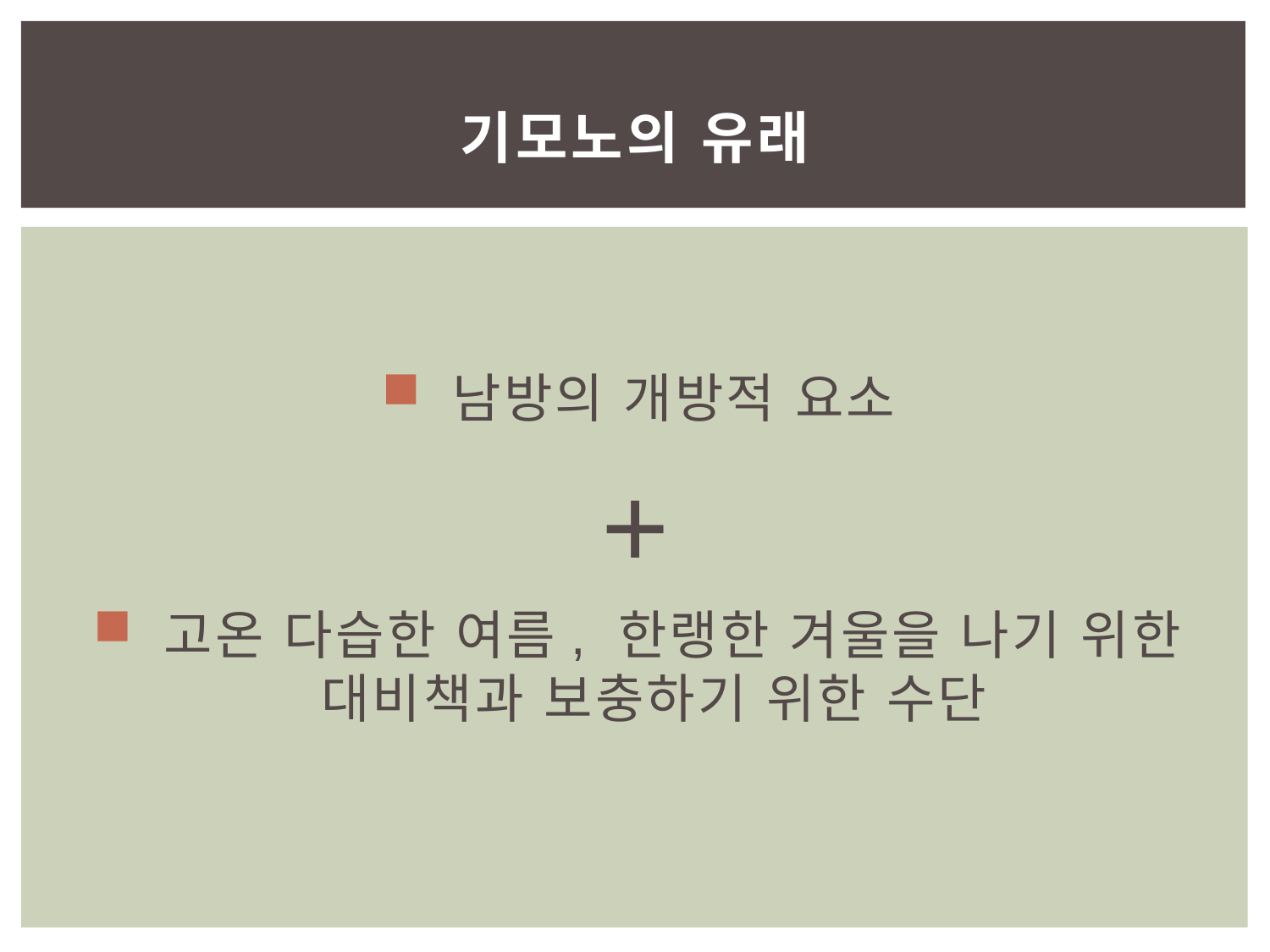

# 기모노의 유래

 남방의 개방적 요소
+
 고온 다습한 여름, 한랭한 겨울을 나기 위한 대비책과 보충하기 위한 수단